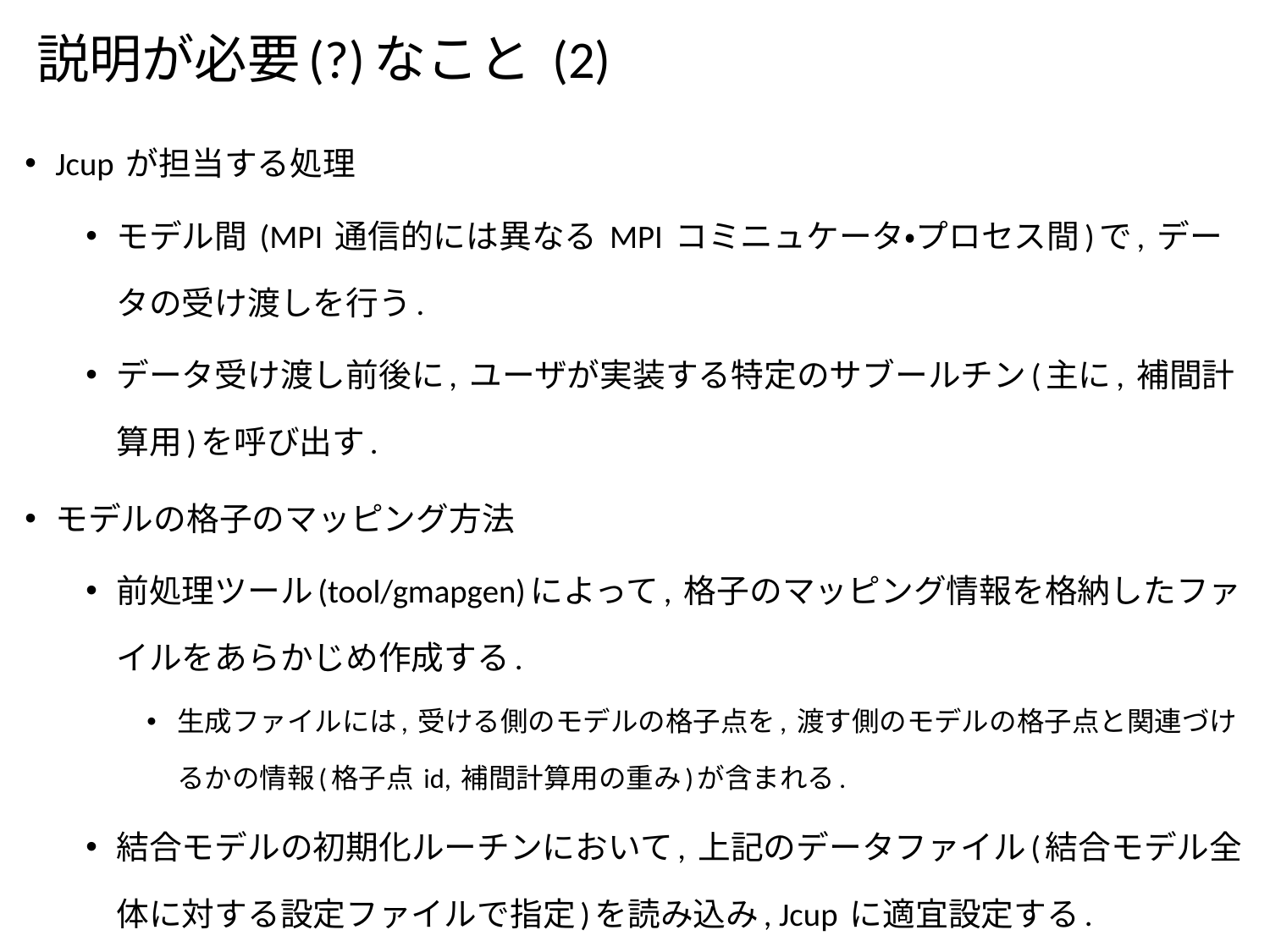

# 説明が必要(?)なこと (2)
Jcup が担当する処理
モデル間 (MPI 通信的には異なる MPI コミニュケータ・プロセス間)で, データの受け渡しを行う.
データ受け渡し前後に, ユーザが実装する特定のサブールチン(主に, 補間計算用)を呼び出す.
モデルの格子のマッピング方法
前処理ツール(tool/gmapgen)によって, 格子のマッピング情報を格納したファイルをあらかじめ作成する.
生成ファイルには, 受ける側のモデルの格子点を, 渡す側のモデルの格子点と関連づけるかの情報(格子点 id, 補間計算用の重み)が含まれる.
結合モデルの初期化ルーチンにおいて, 上記のデータファイル(結合モデル全体に対する設定ファイルで指定)を読み込み, Jcup に適宜設定する.